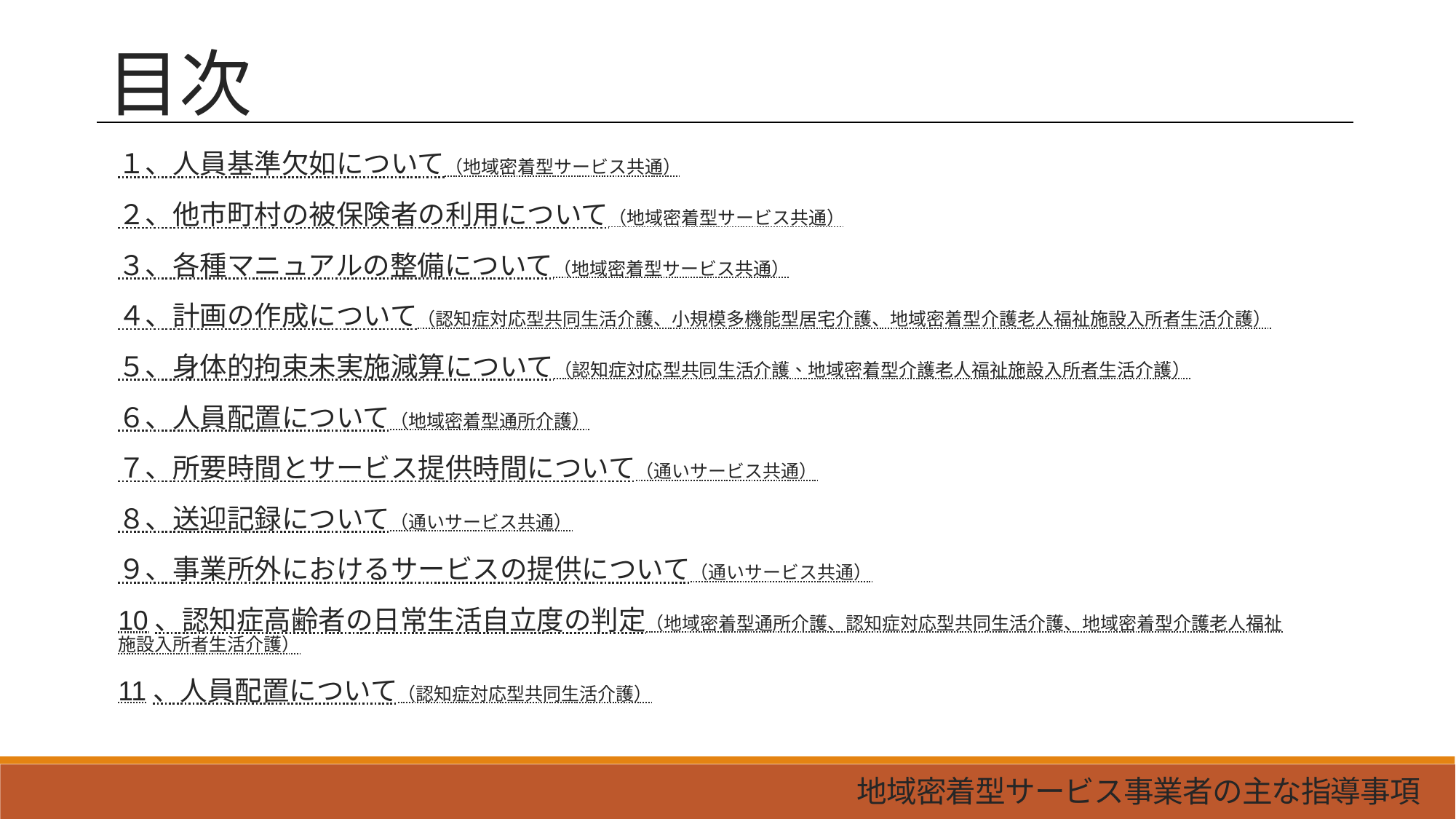

目次
１、人員基準欠如について（地域密着型サービス共通）
２、他市町村の被保険者の利用について（地域密着型サービス共通）
３、各種マニュアルの整備について（地域密着型サービス共通）
４、計画の作成について（認知症対応型共同生活介護、小規模多機能型居宅介護、地域密着型介護老人福祉施設入所者生活介護）
５、身体的拘束未実施減算について（認知症対応型共同生活介護、地域密着型介護老人福祉施設入所者生活介護）
６、人員配置について（地域密着型通所介護）
７、所要時間とサービス提供時間について（通いサービス共通）
８、送迎記録について（通いサービス共通）
９、事業所外におけるサービスの提供について（通いサービス共通）
10、認知症高齢者の日常生活自立度の判定（地域密着型通所介護、認知症対応型共同生活介護、地域密着型介護老人福祉施設入所者生活介護）
11、人員配置について（認知症対応型共同生活介護）

地域密着型サービス事業者の主な指導事項